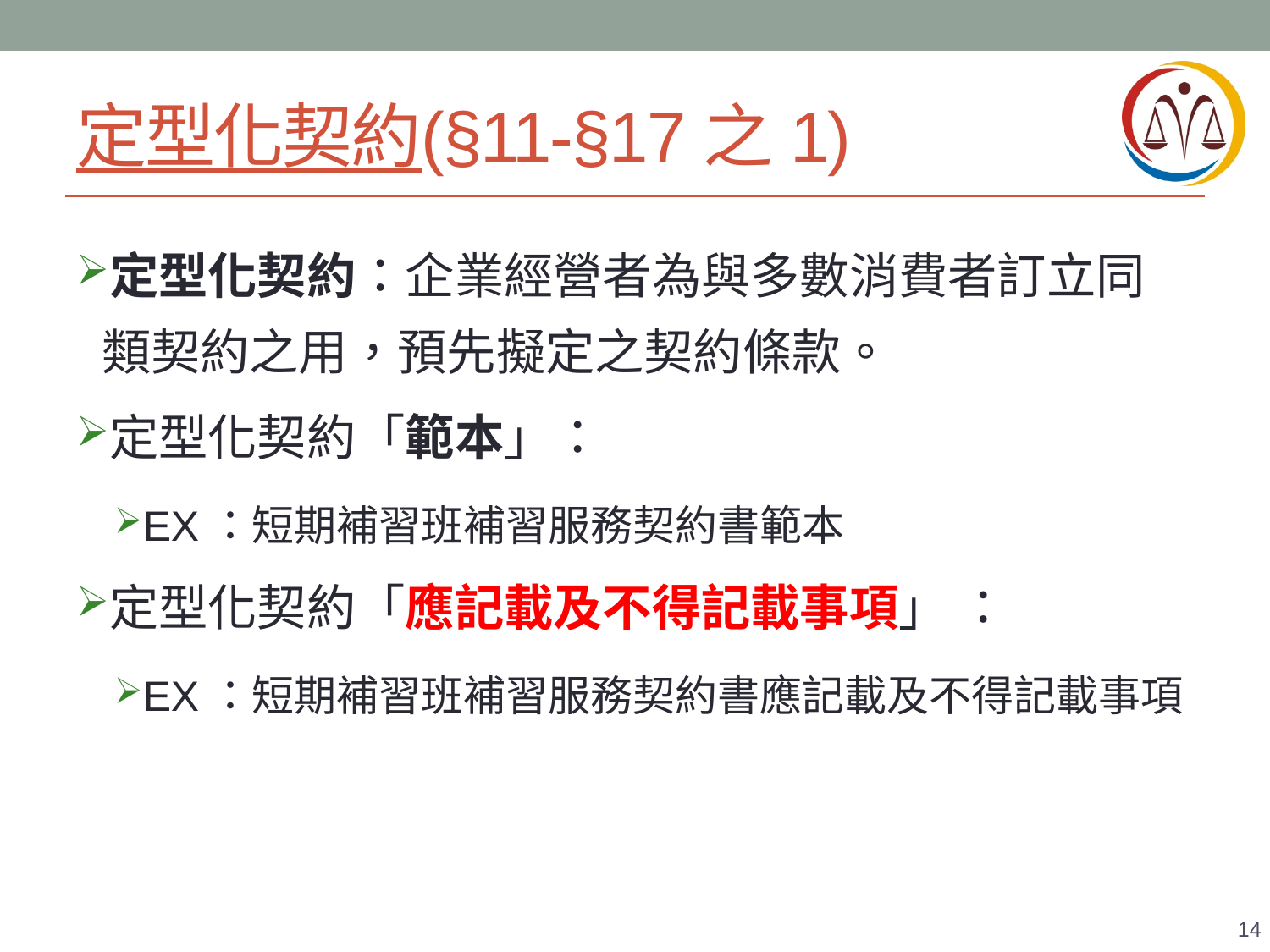

# 定型化契約(§11-§17之1)
定型化契約：企業經營者為與多數消費者訂立同類契約之用，預先擬定之契約條款。
定型化契約「範本」：
EX：短期補習班補習服務契約書範本
定型化契約「應記載及不得記載事項」 ：
EX：短期補習班補習服務契約書應記載及不得記載事項
14